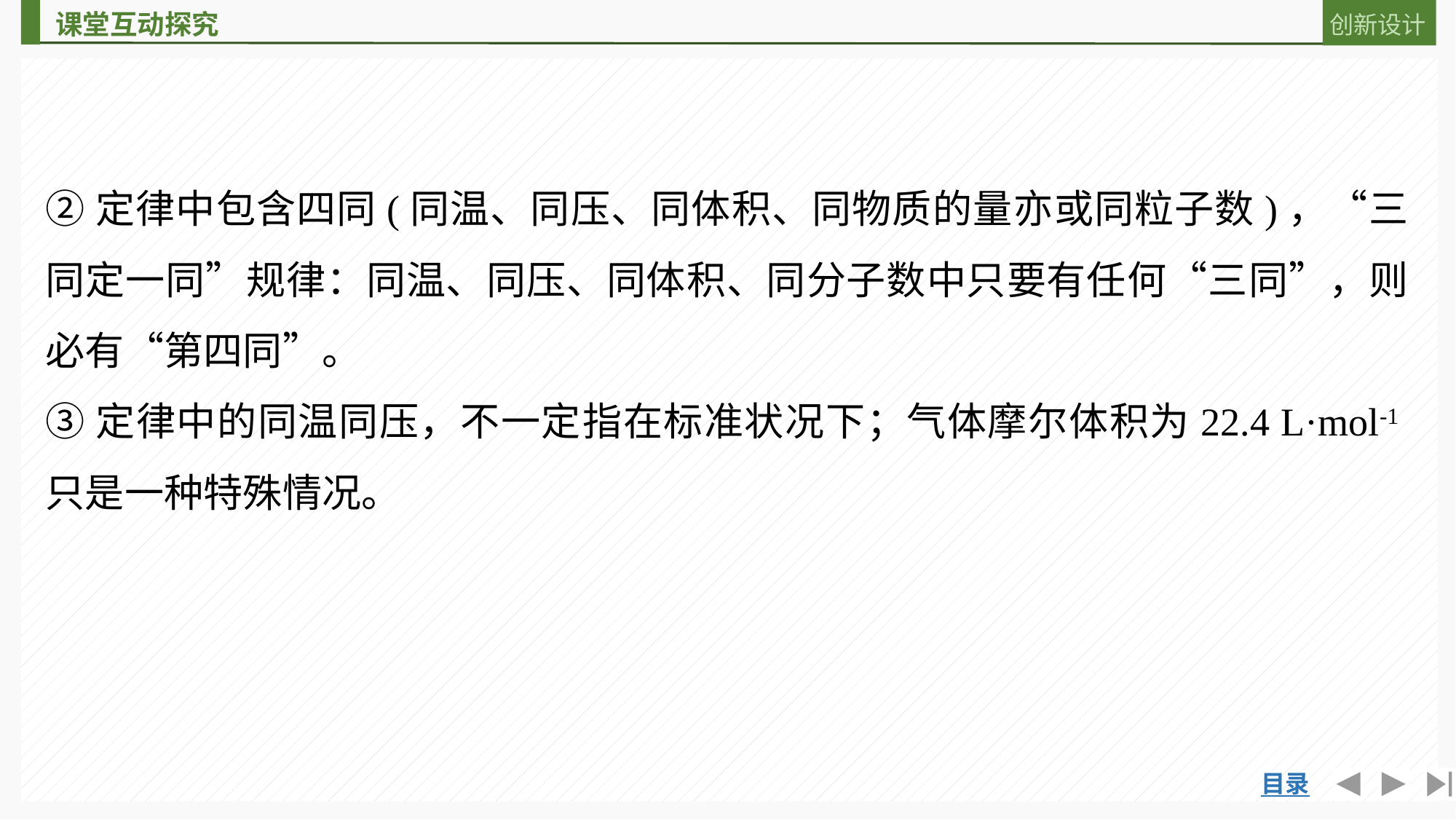

②定律中包含四同(同温、同压、同体积、同物质的量亦或同粒子数)，“三同定一同”规律：同温、同压、同体积、同分子数中只要有任何“三同”，则必有“第四同”。
③定律中的同温同压，不一定指在标准状况下；气体摩尔体积为22.4 L·mol-1只是一种特殊情况。